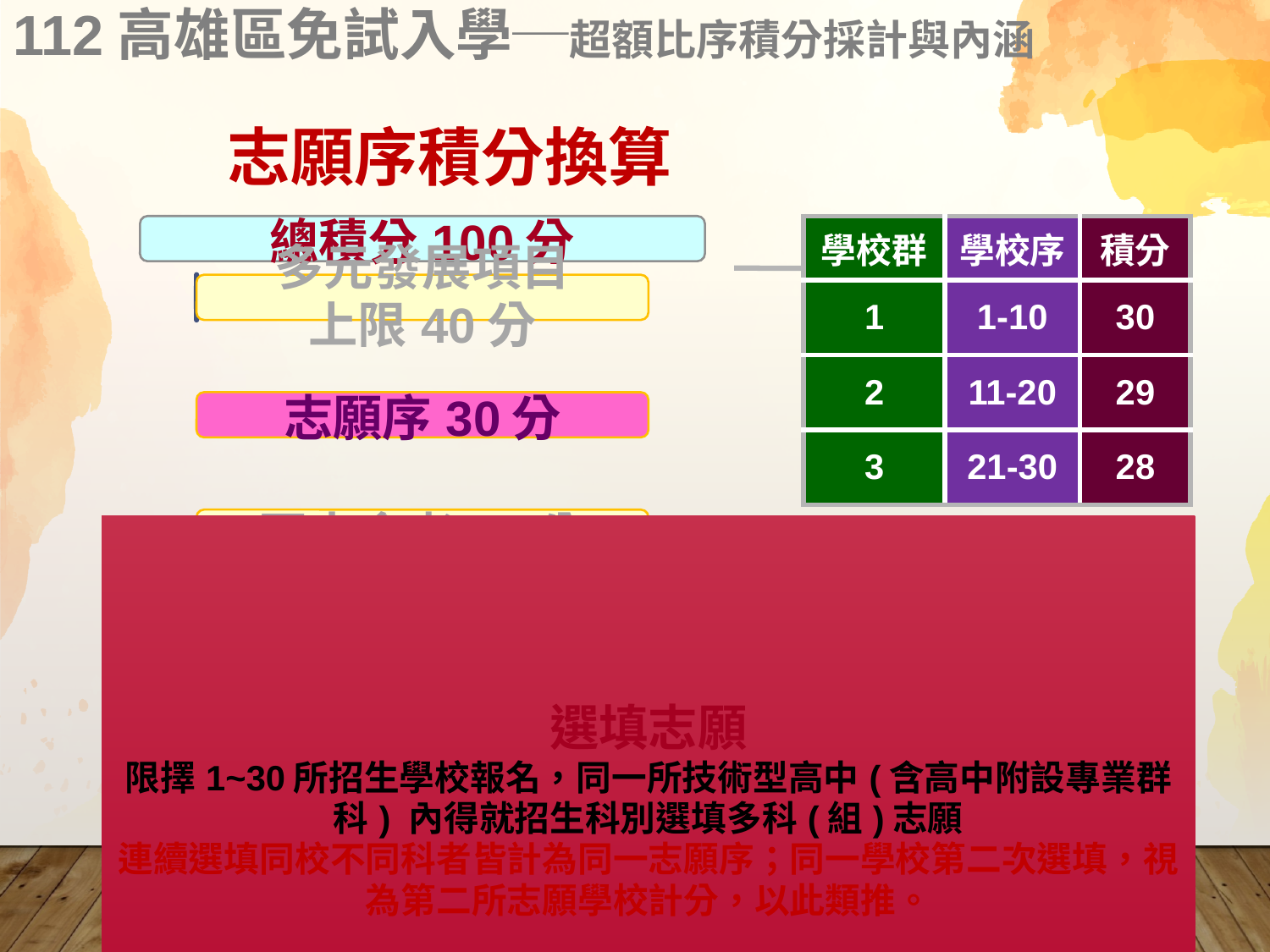

112高雄區免試入學─超額比序積分採計與內涵
志願序積分換算
總積分100分
多元發展項目
上限40分
國中會考30分
志願序30分
| 學校群 | 學校序 | 積分 |
| --- | --- | --- |
| 1 | 1-10 | 30 |
| 2 | 11-20 | 29 |
| 3 | 21-30 | 28 |
選填志願
限擇1~30所招生學校報名，同一所技術型高中(含高中附設專業群科) 內得就招生科別選填多科(組)志願
連續選填同校不同科者皆計為同一志願序；同一學校第二次選填，視為第二所志願學校計分，以此類推。